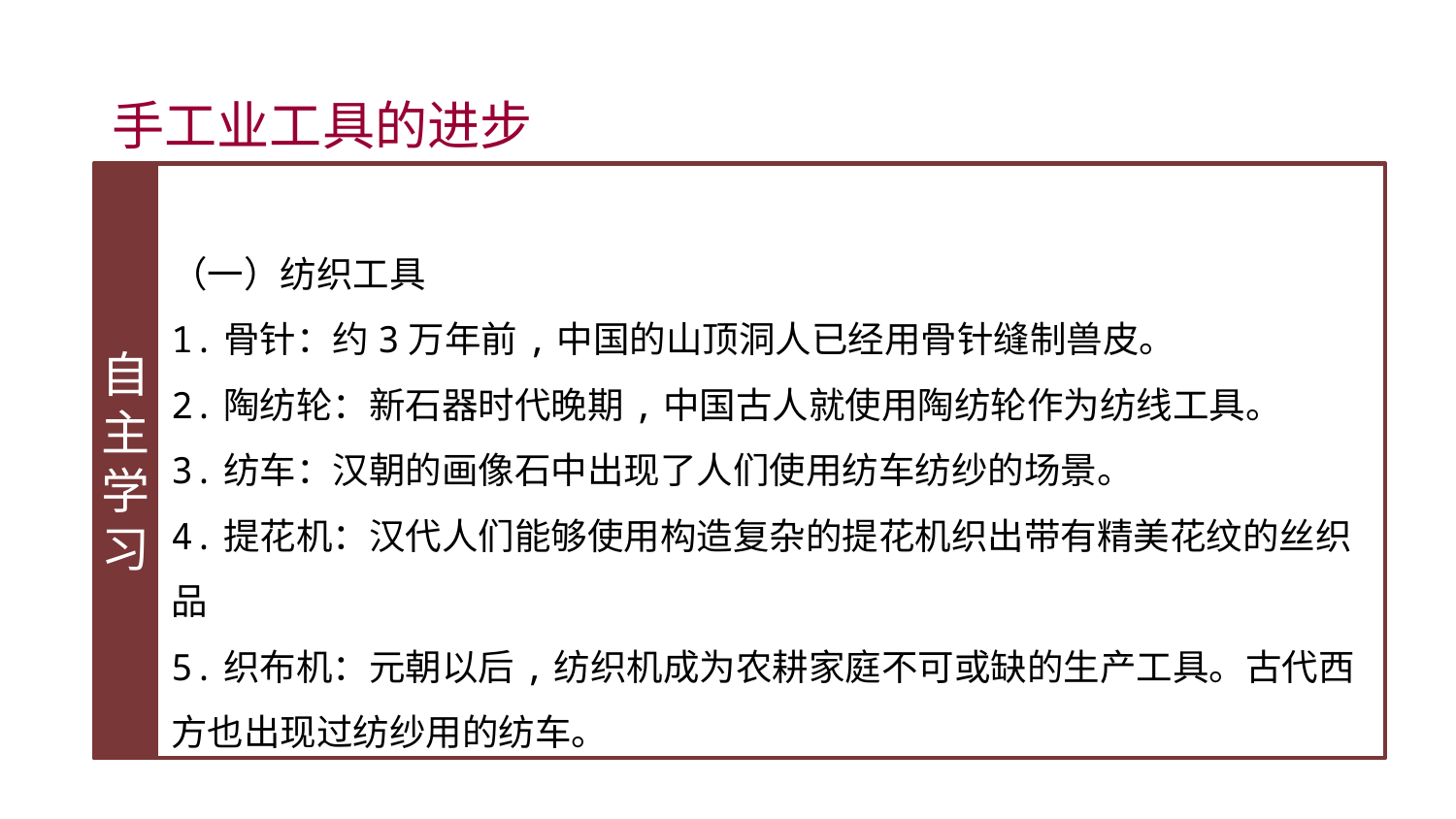

手工业工具的进步
自主学习

（一）纺织工具
1.骨针：约3万年前,中国的山顶洞人已经用骨针缝制兽皮。
2.陶纺轮：新石器时代晚期,中国古人就使用陶纺轮作为纺线工具。
3.纺车：汉朝的画像石中出现了人们使用纺车纺纱的场景。
4.提花机：汉代人们能够使用构造复杂的提花机织出带有精美花纹的丝织品
5.织布机：元朝以后,纺织机成为农耕家庭不可或缺的生产工具。古代西方也出现过纺纱用的纺车。